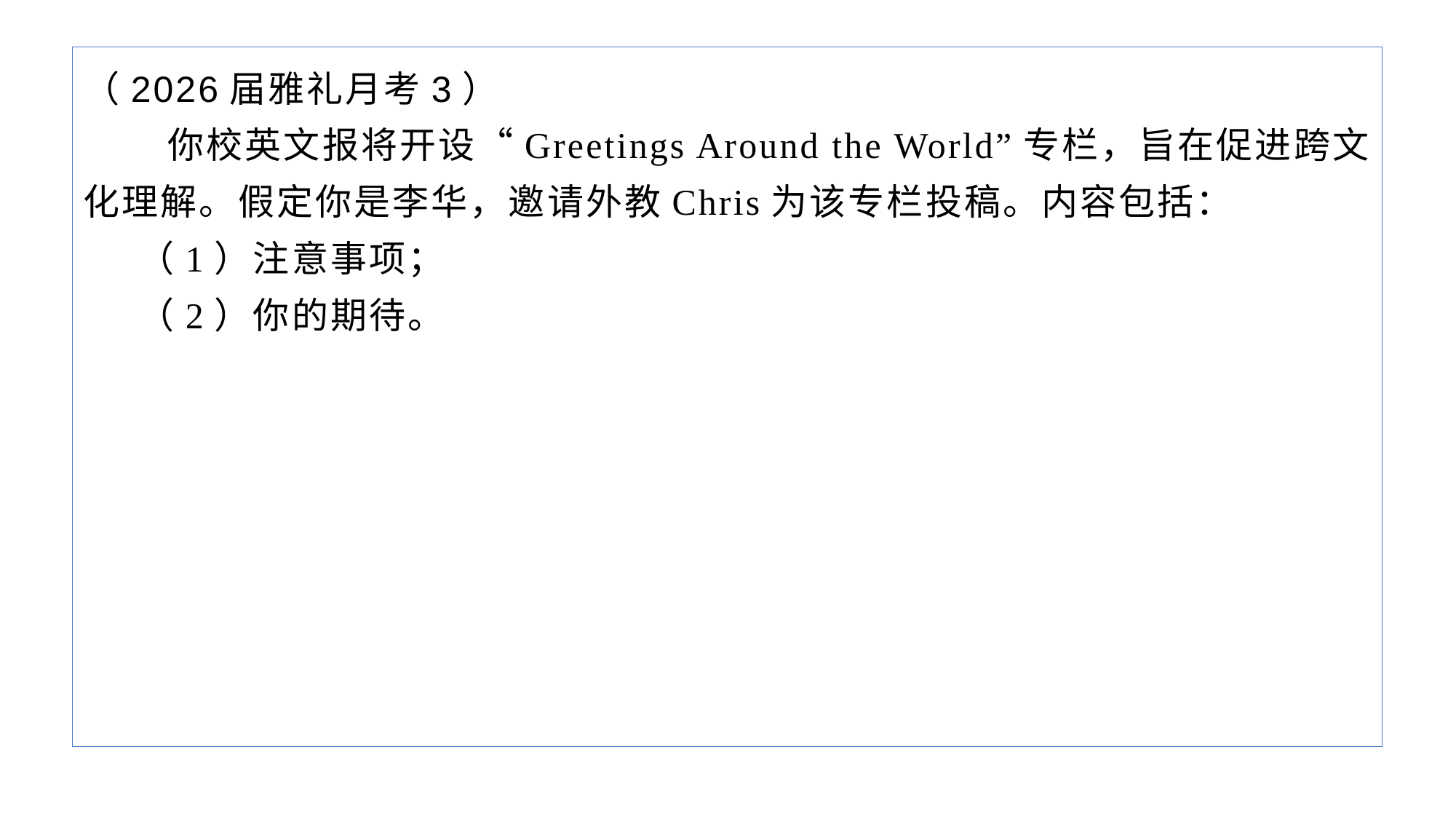

（2026届雅礼月考3）
  你校英文报将开设“Greetings Around the World”专栏，旨在促进跨文化理解。假定你是李华，邀请外教Chris为该专栏投稿。内容包括：
（1）注意事项；
（2）你的期待。